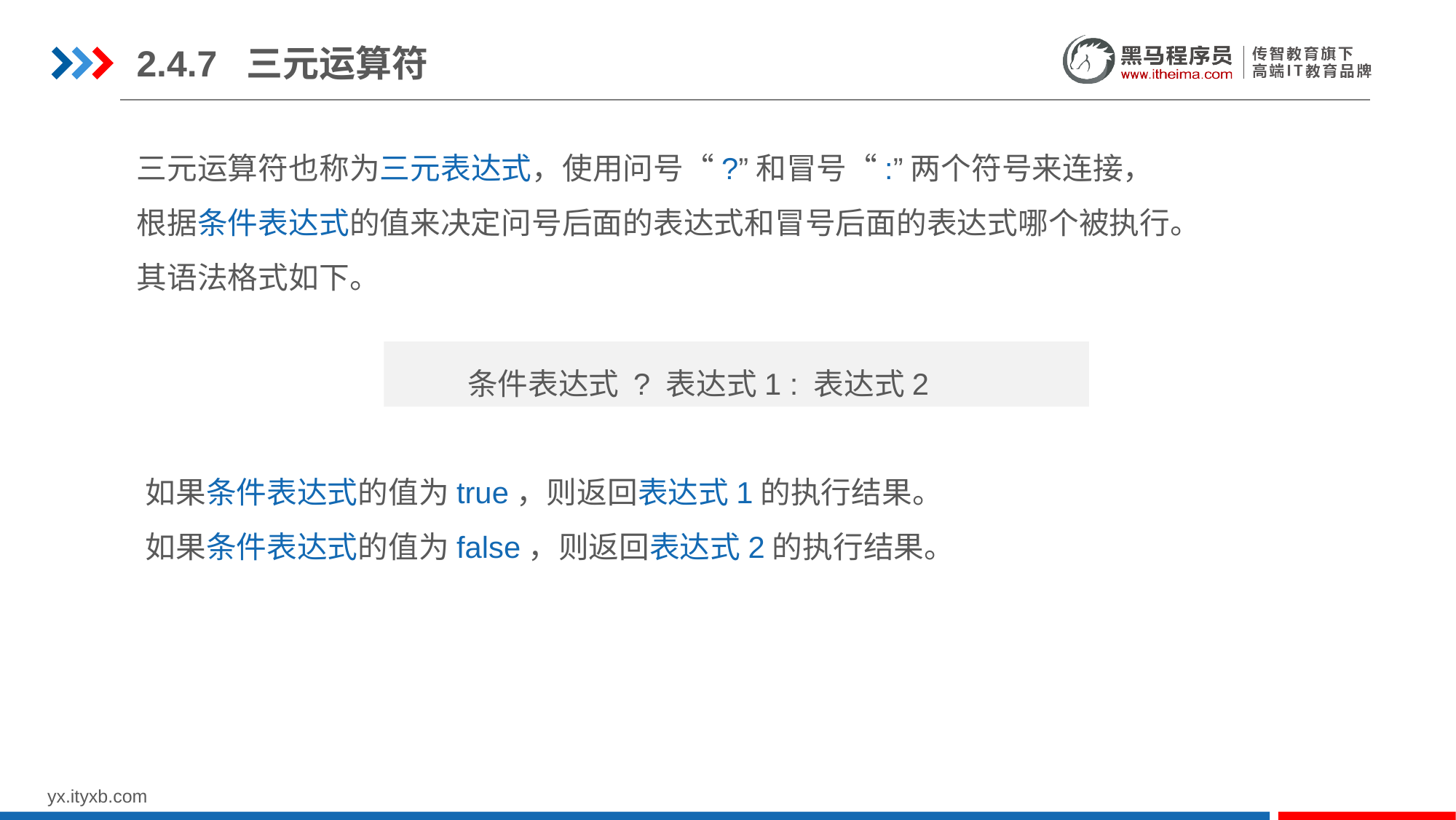

2.4.7  三元运算符
三元运算符也称为三元表达式，使用问号“?”和冒号“:”两个符号来连接，
根据条件表达式的值来决定问号后面的表达式和冒号后面的表达式哪个被执行。
其语法格式如下。

条件表达式 ? 表达式1 : 表达式2
如果条件表达式的值为true，则返回表达式1的执行结果。
如果条件表达式的值为false，则返回表达式2的执行结果。